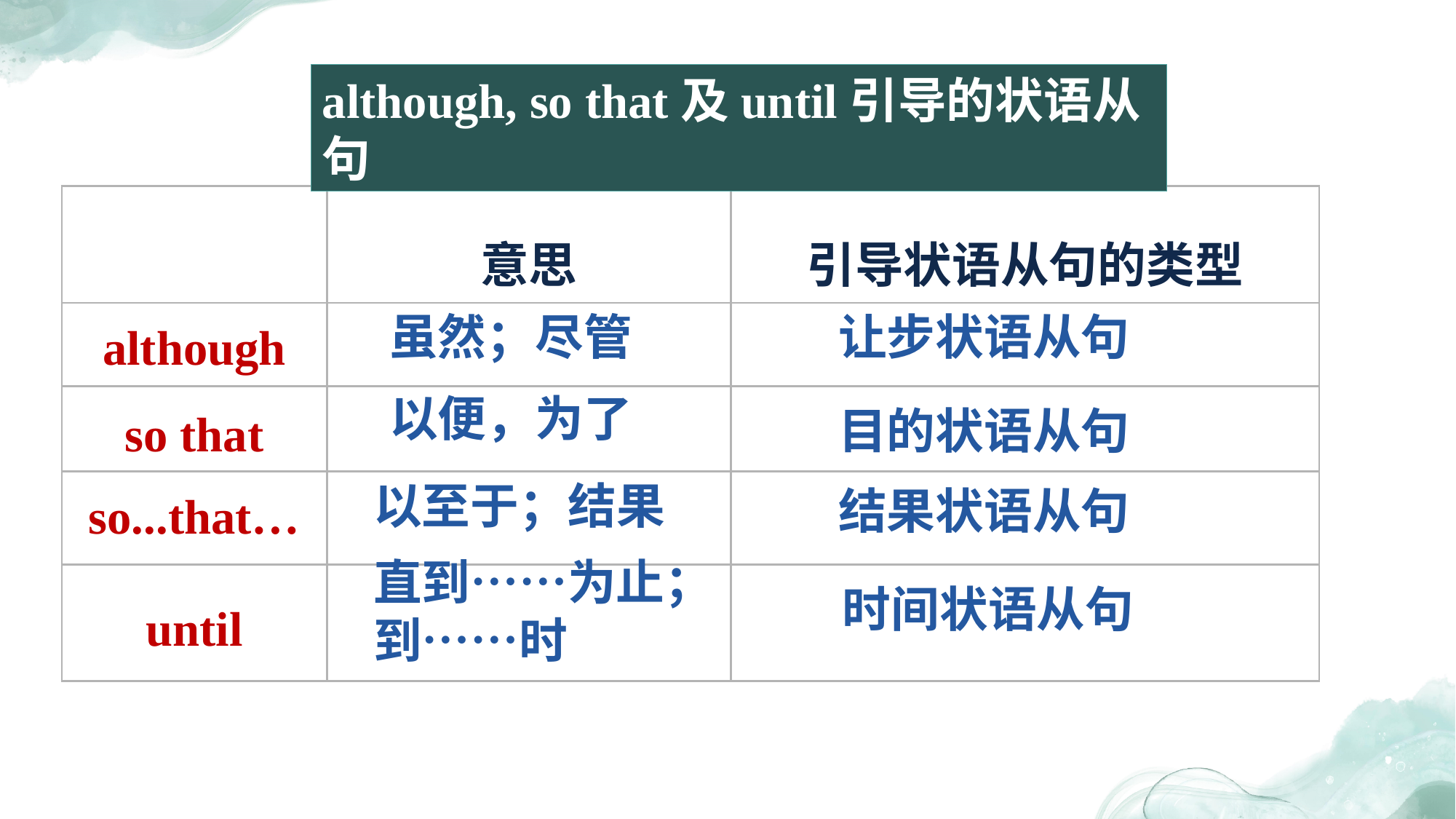

although, so that及until引导的状语从句
|  | 意思 | 引导状语从句的类型 |
| --- | --- | --- |
| although |  |  |
| so that |  |  |
| so...that… |  |  |
| until |  |  |
虽然；尽管
让步状语从句
以便，为了
目的状语从句
以至于；结果
结果状语从句
直到……为止；
到……时
时间状语从句